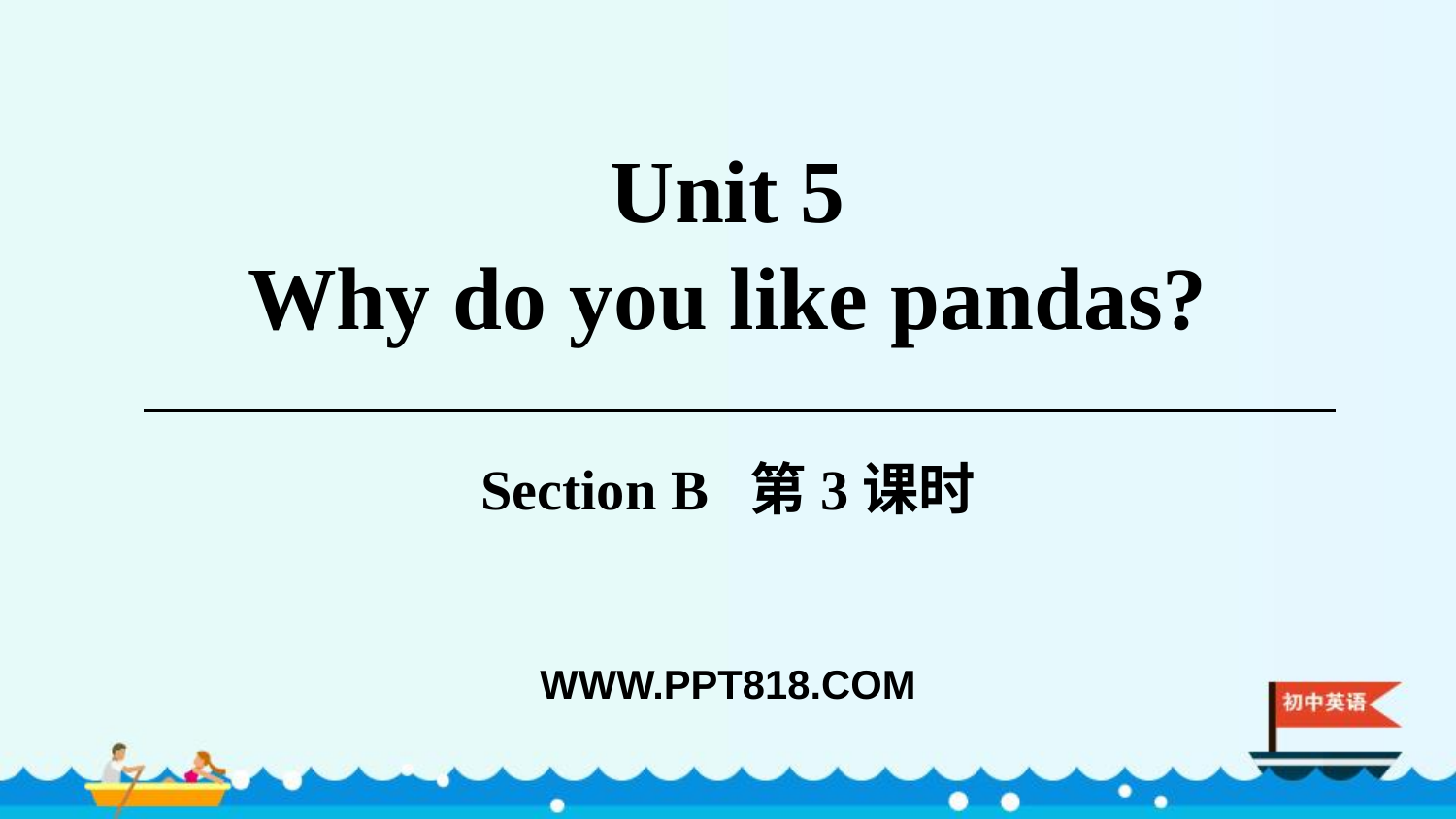

Unit 5
Why do you like pandas?
Section B  第3课时
WWW.PPT818.COM